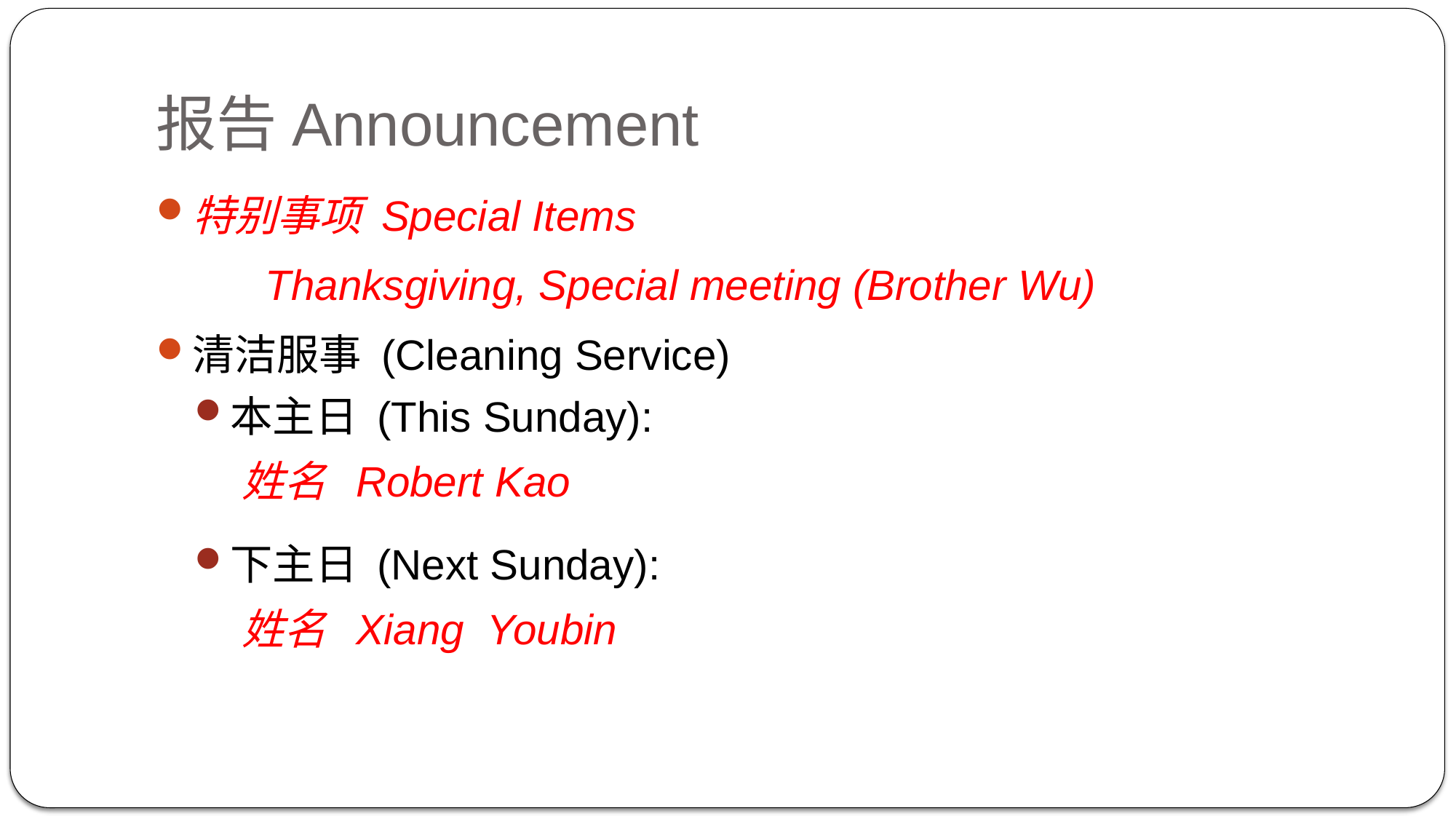

# 报告Announcement
特别事项 Special Items
	Thanksgiving, Special meeting (Brother Wu)
清洁服事 (Cleaning Service)
本主日 (This Sunday):
        姓名  Robert Kao
下主日 (Next Sunday):
        姓名  Xiang  Youbin